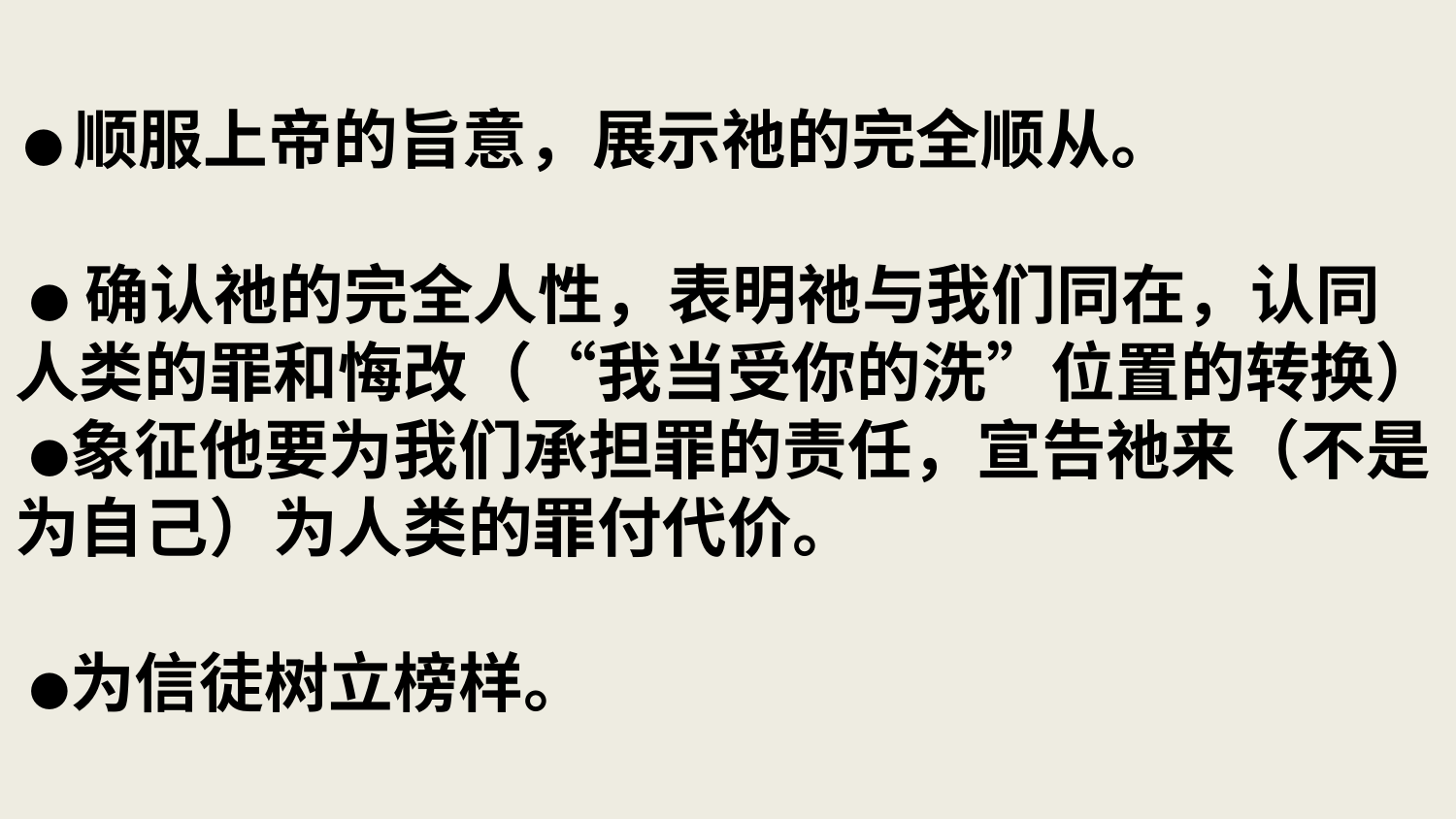

# ●顺服上帝的旨意，展示祂的完全顺从。 ● 确认祂的完全人性，表明祂与我们同在，认同人类的罪和悔改（“我当受你的洗”位置的转换） ●象征他要为我们承担罪的责任，宣告祂来（不是为自己）为人类的罪付代价。 ●为信徒树立榜样。